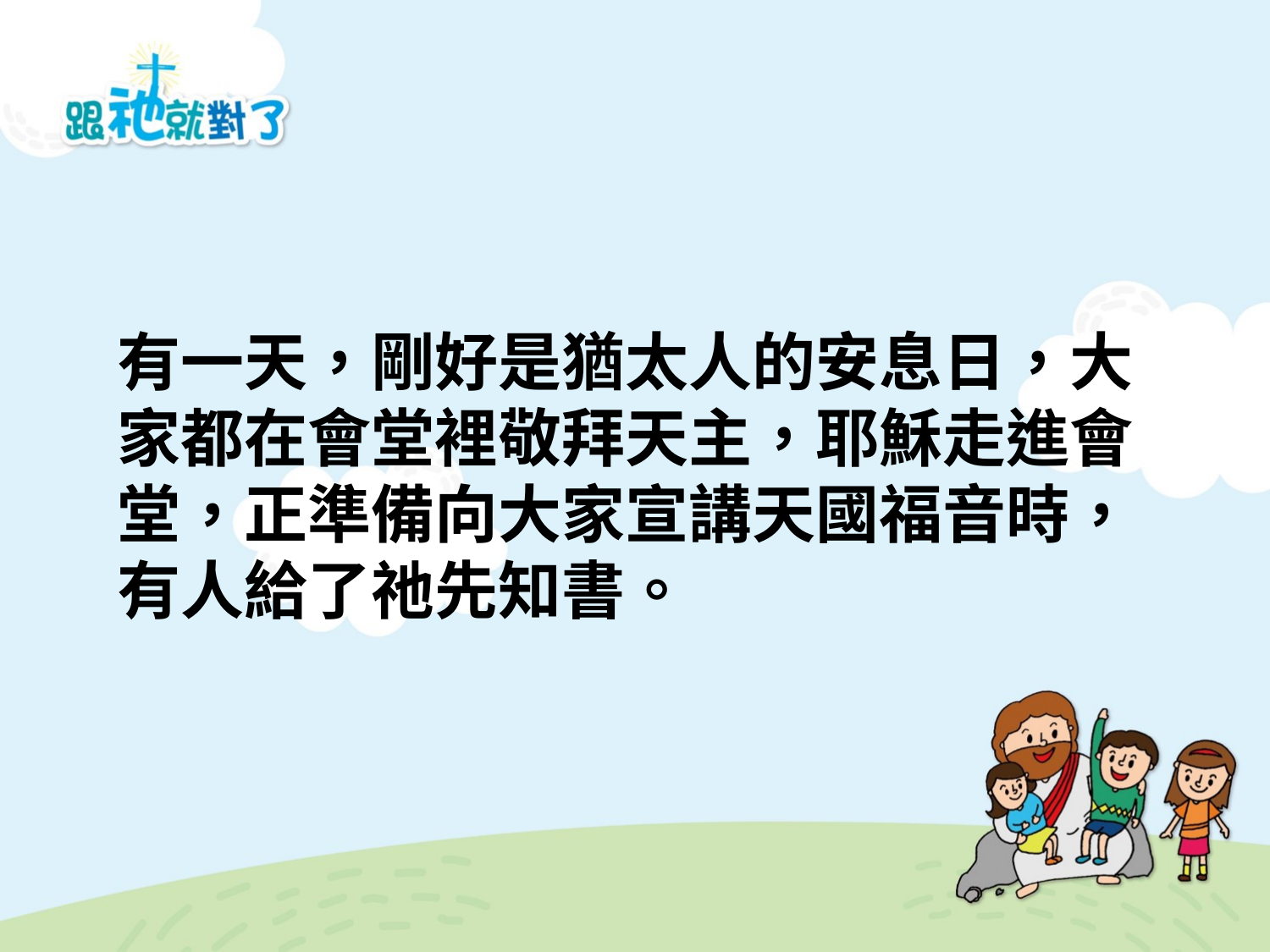

有一天，剛好是猶太人的安息日，大家都在會堂裡敬拜天主，耶穌走進會堂，正準備向大家宣講天國福音時，有人給了祂先知書。